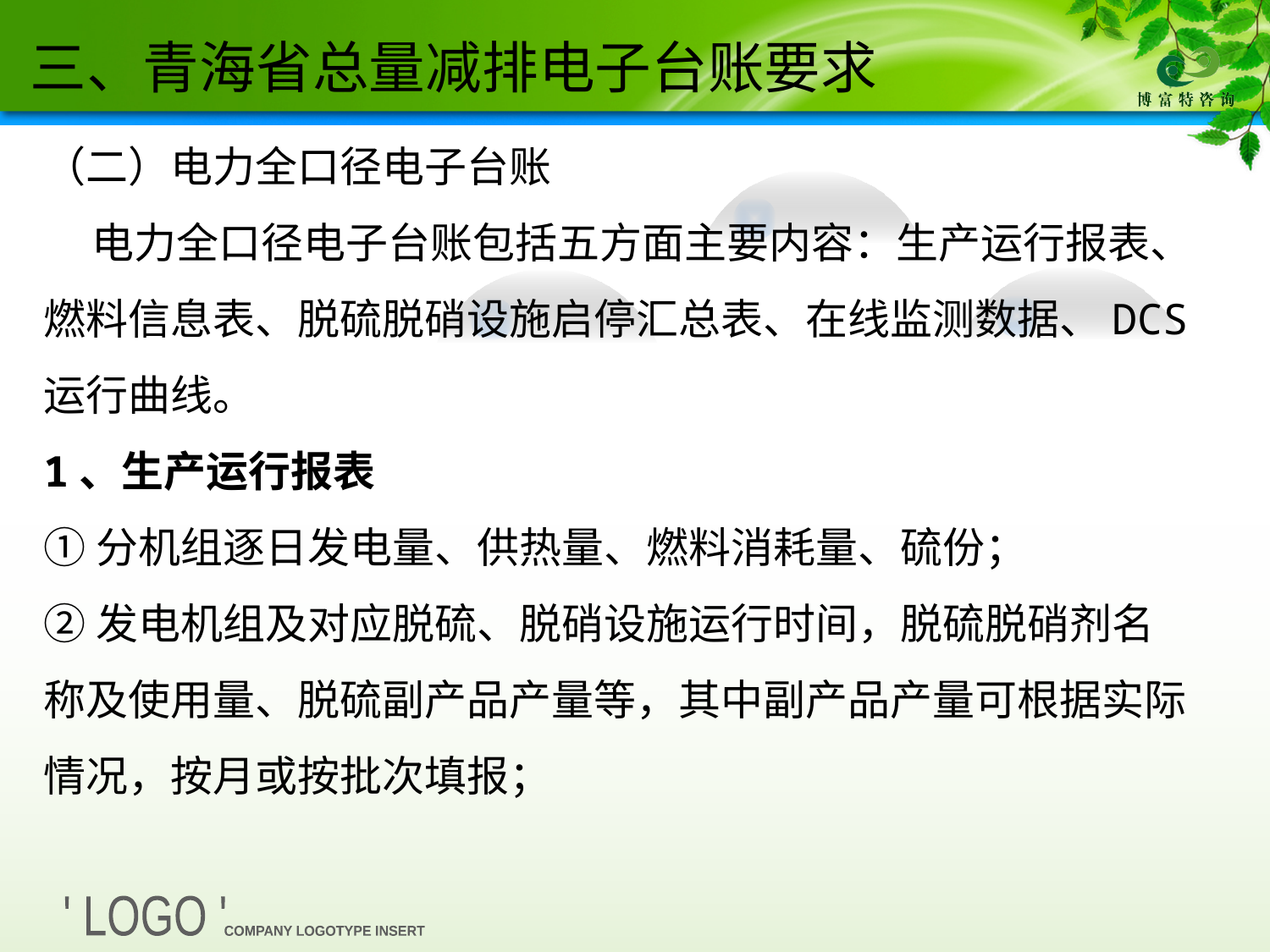

三、青海省总量减排电子台账要求

（二）电力全口径电子台账
    电力全口径电子台账包括五方面主要内容：生产运行报表、燃料信息表、脱硫脱硝设施启停汇总表、在线监测数据、DCS运行曲线。
1、生产运行报表
①分机组逐日发电量、供热量、燃料消耗量、硫份；
②发电机组及对应脱硫、脱硝设施运行时间，脱硫脱硝剂名称及使用量、脱硫副产品产量等，其中副产品产量可根据实际情况，按月或按批次填报；